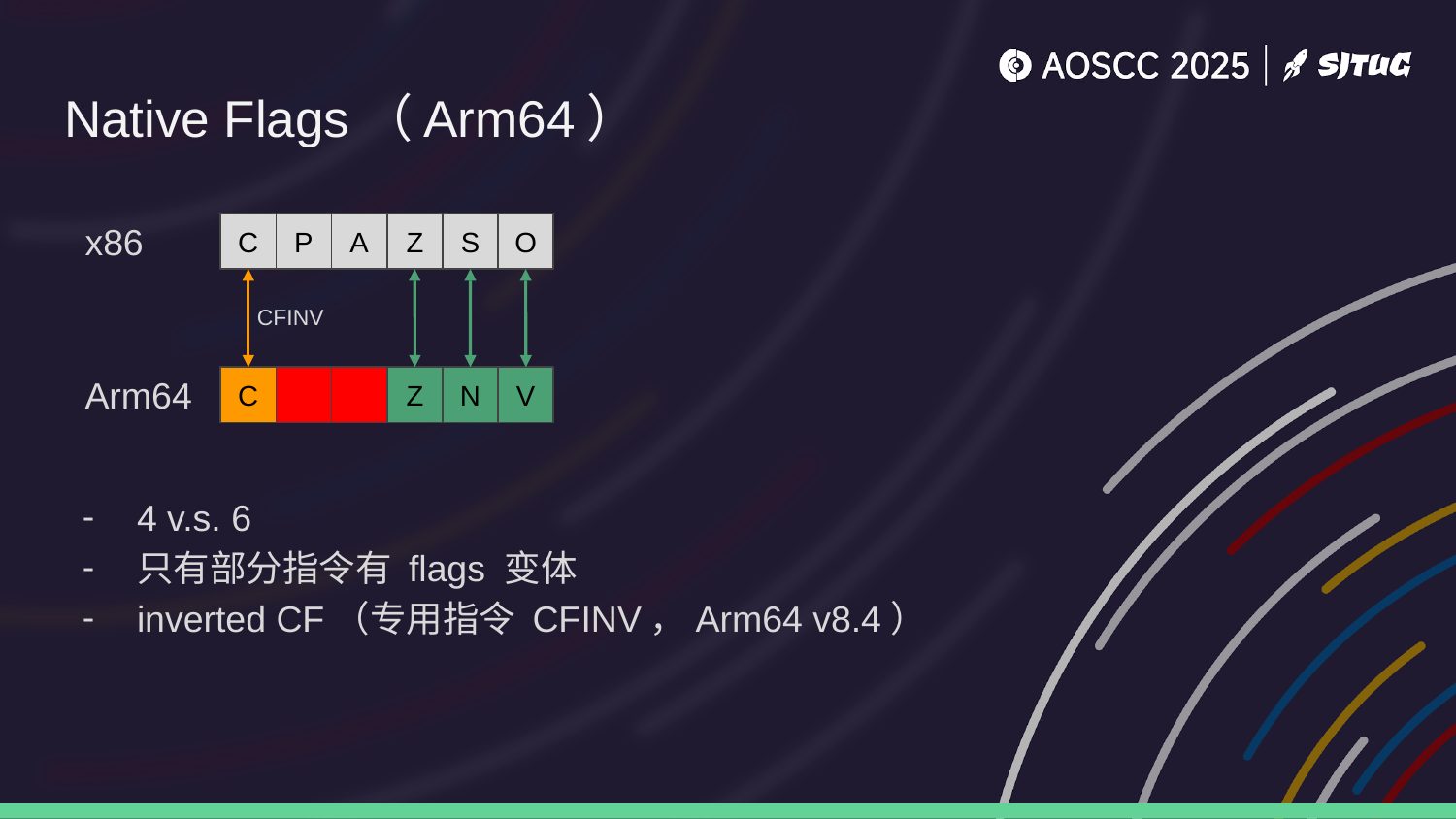

# Native Flags（Arm64）
x86
C
P
A
Z
S
O
CFINV
Arm64
C

Z
N
V
4 v.s. 6
只有部分指令有 flags 变体
inverted CF（专用指令 CFINV，Arm64 v8.4）